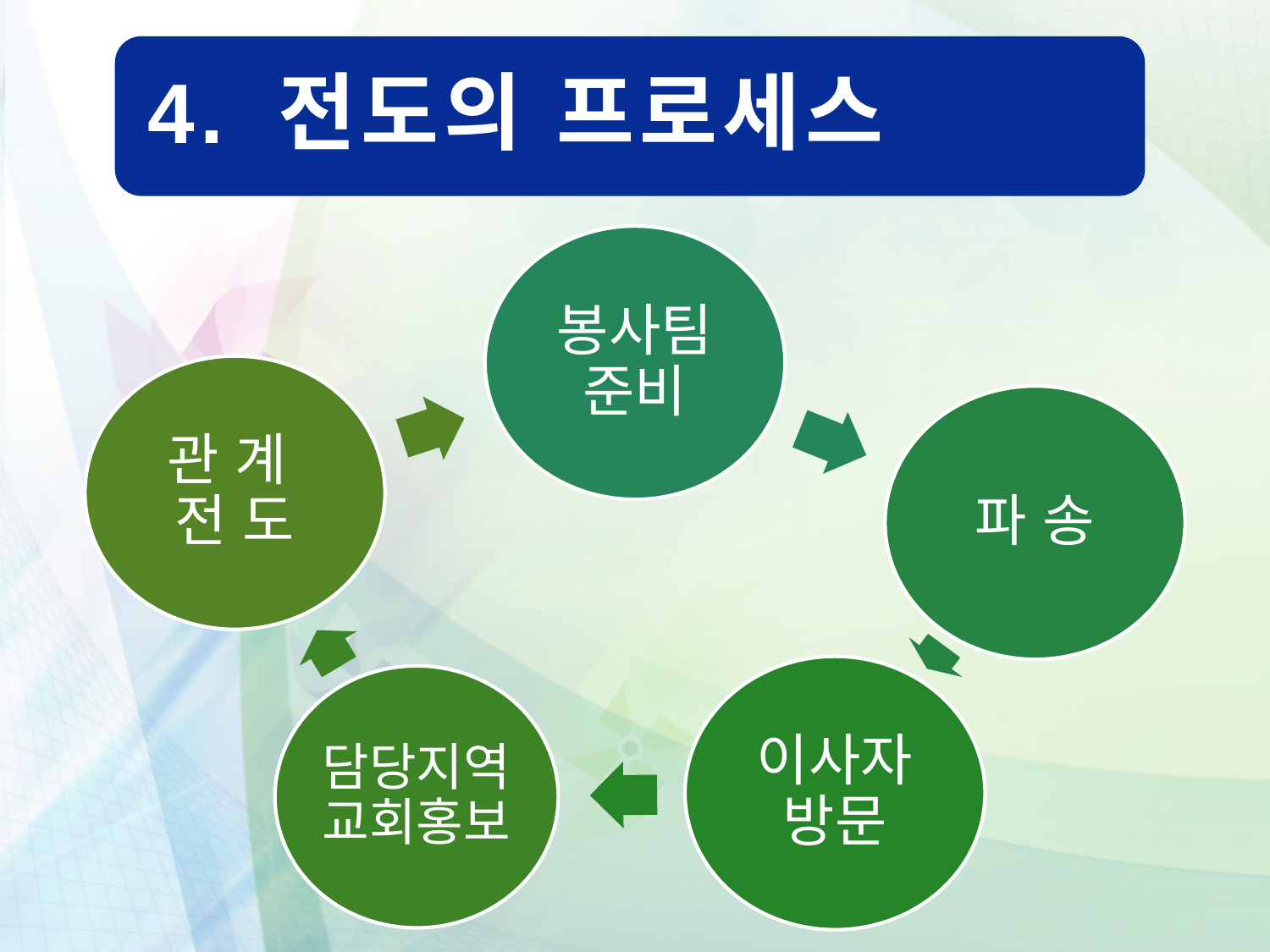

4. 전도의 프로세스
봉사팀 준비

파 송

이사자 방문

담당지역
교회홍보

관 계
전 도